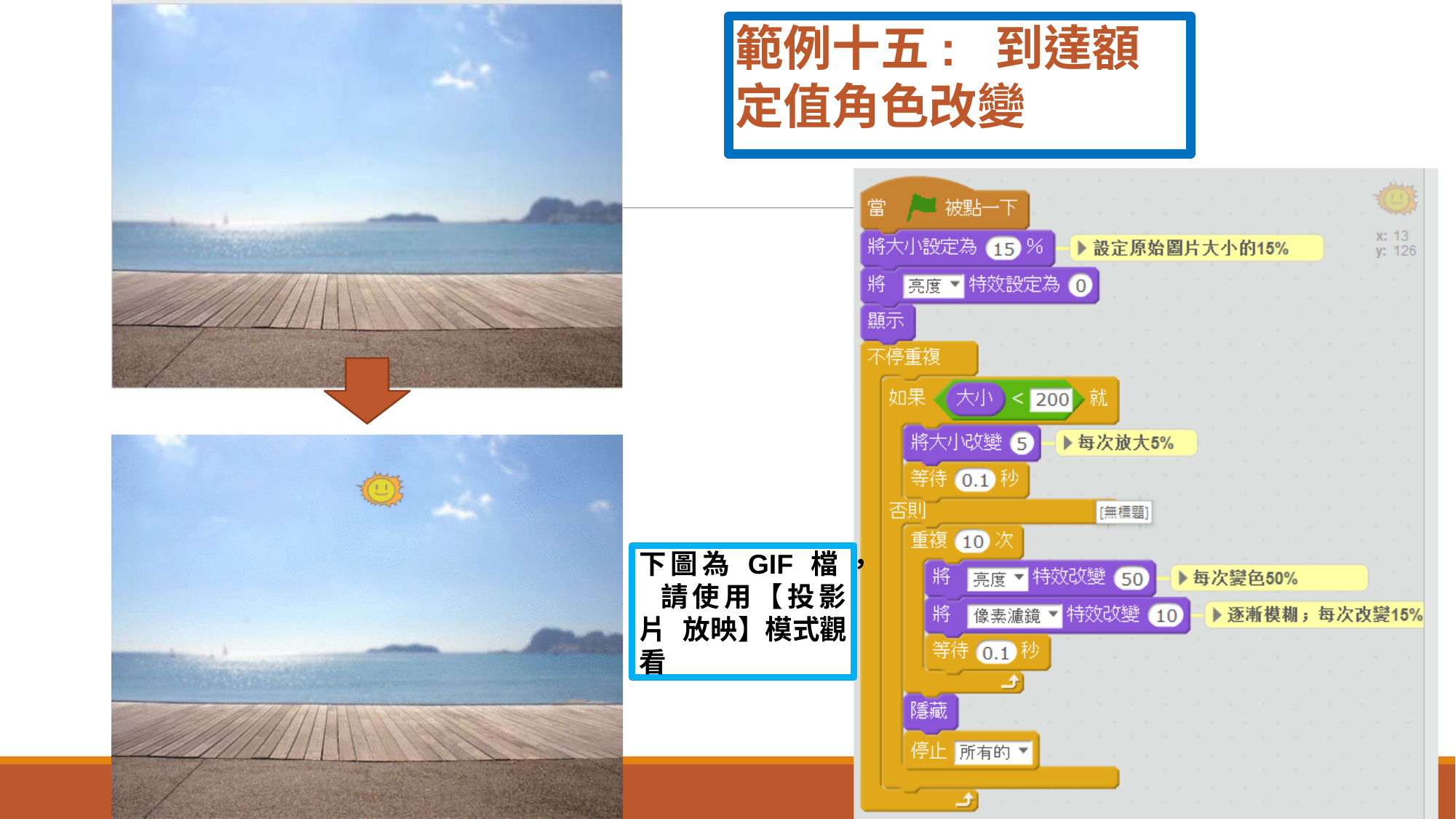

# 範例十五:  到達額定值角色改變

下圖為 GIF 檔 ，  請使用【投影片  放映】模式觀看